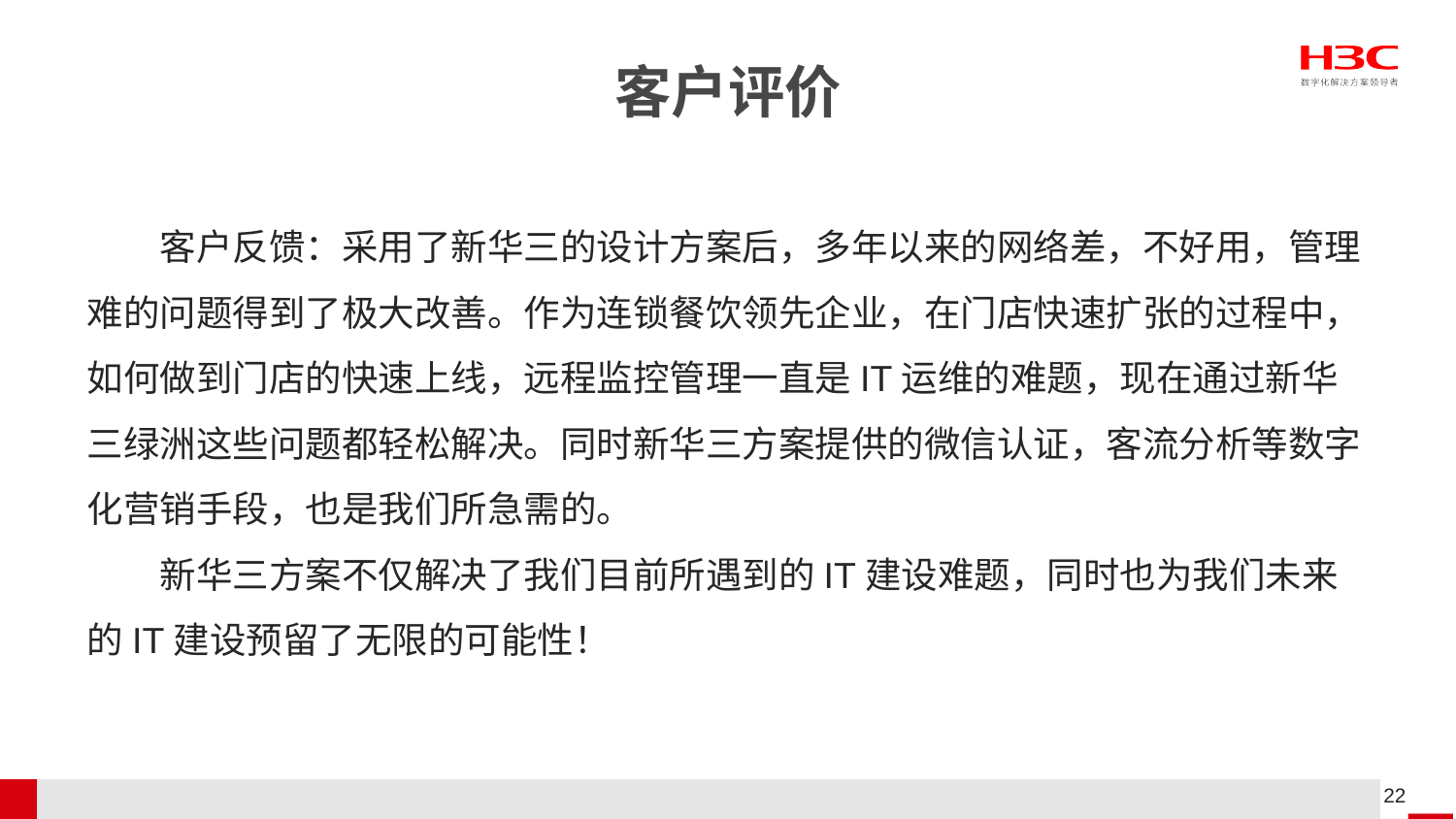

# 客户评价
客户反馈：采用了新华三的设计方案后，多年以来的网络差，不好用，管理难的问题得到了极大改善。作为连锁餐饮领先企业，在门店快速扩张的过程中，如何做到门店的快速上线，远程监控管理一直是IT运维的难题，现在通过新华三绿洲这些问题都轻松解决。同时新华三方案提供的微信认证，客流分析等数字化营销手段，也是我们所急需的。
新华三方案不仅解决了我们目前所遇到的IT建设难题，同时也为我们未来的IT建设预留了无限的可能性！